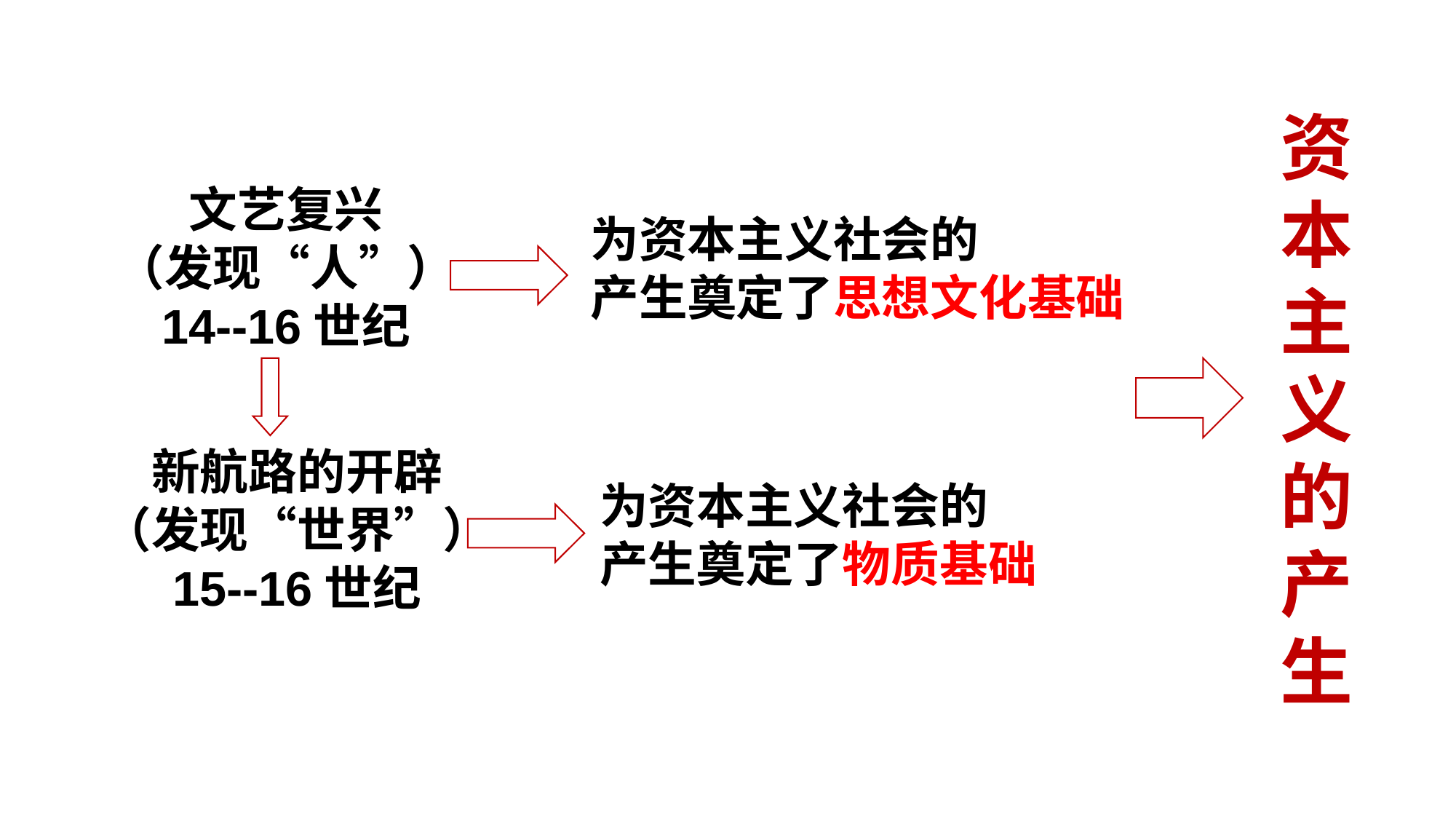

资本主义的产生
文艺复兴
（发现“人”）
14--16世纪
为资本主义社会的
产生奠定了思想文化基础

新航路的开辟
（发现“世界”）
15--16世纪
为资本主义社会的
产生奠定了物质基础